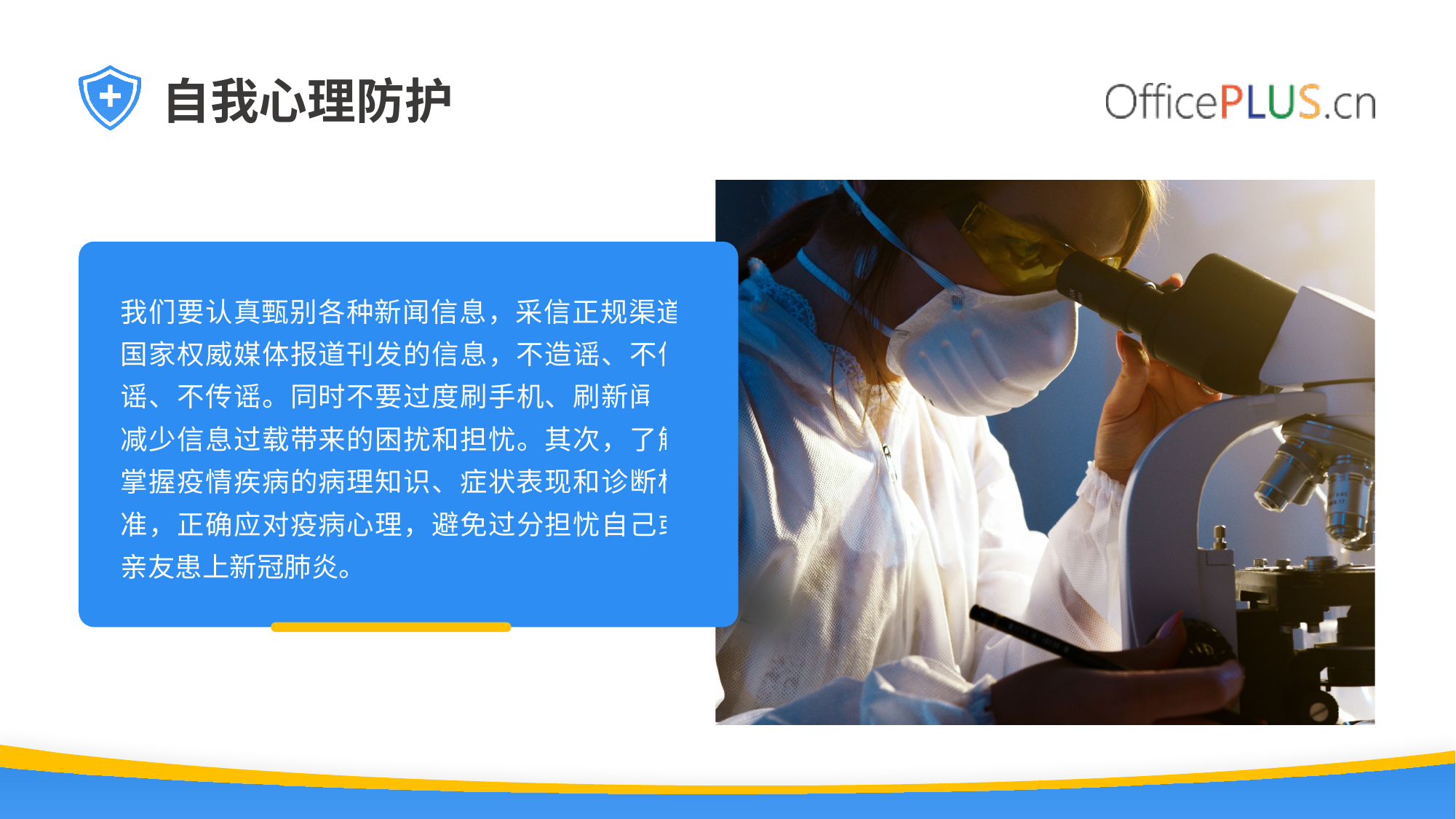

自我心理防护

我们要认真甄别各种新闻信息，采信正规渠道、国家权威媒体报道刊发的信息，不造谣、不信谣、不传谣。同时不要过度刷手机、刷新闻，减少信息过载带来的困扰和担忧。其次，了解掌握疫情疾病的病理知识、症状表现和诊断标准，正确应对疫病心理，避免过分担忧自己或亲友患上新冠肺炎。